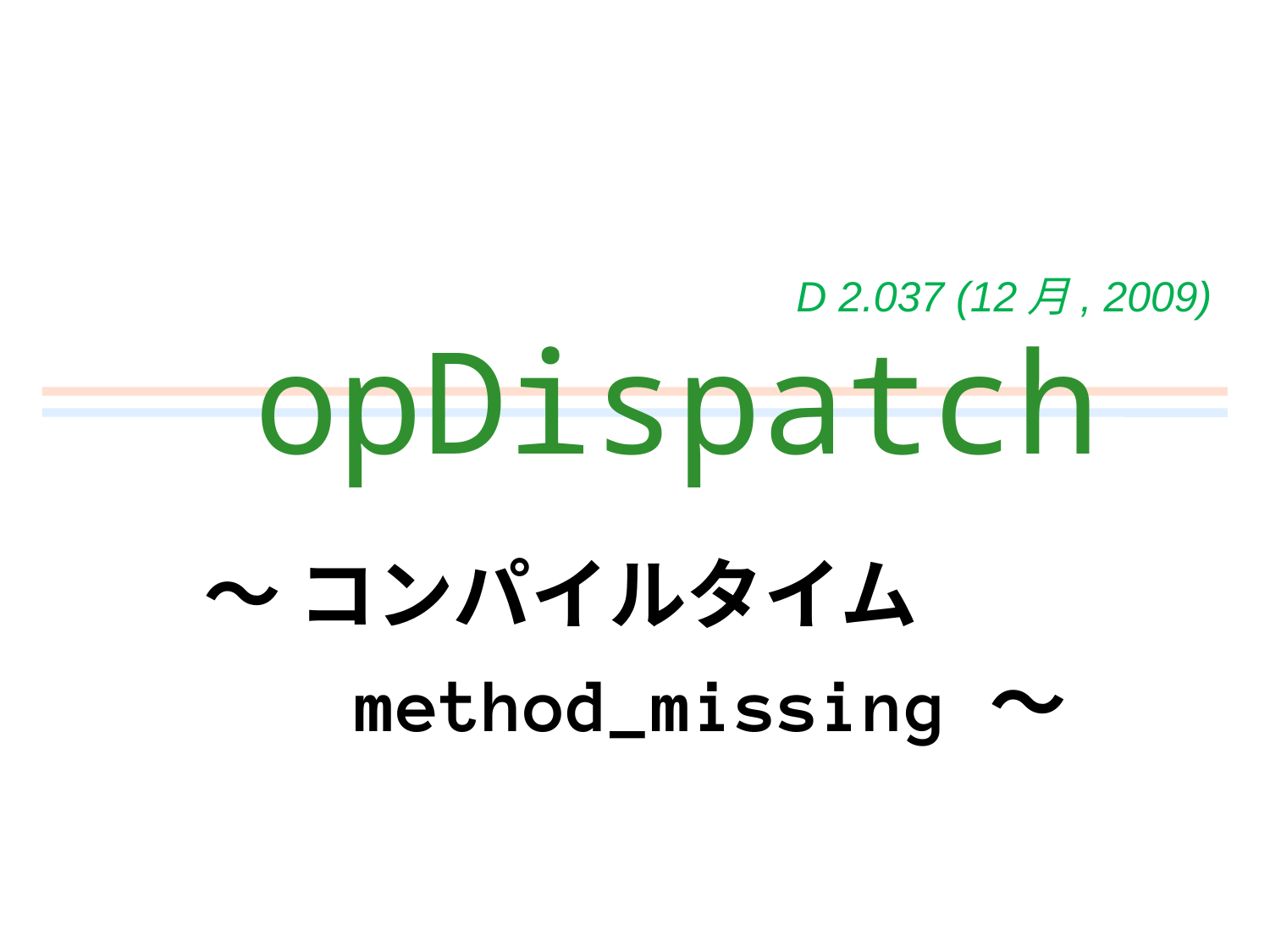

D 2.037 (12月, 2009)
# opDispatch
～ コンパイルタイム
method_missing ～